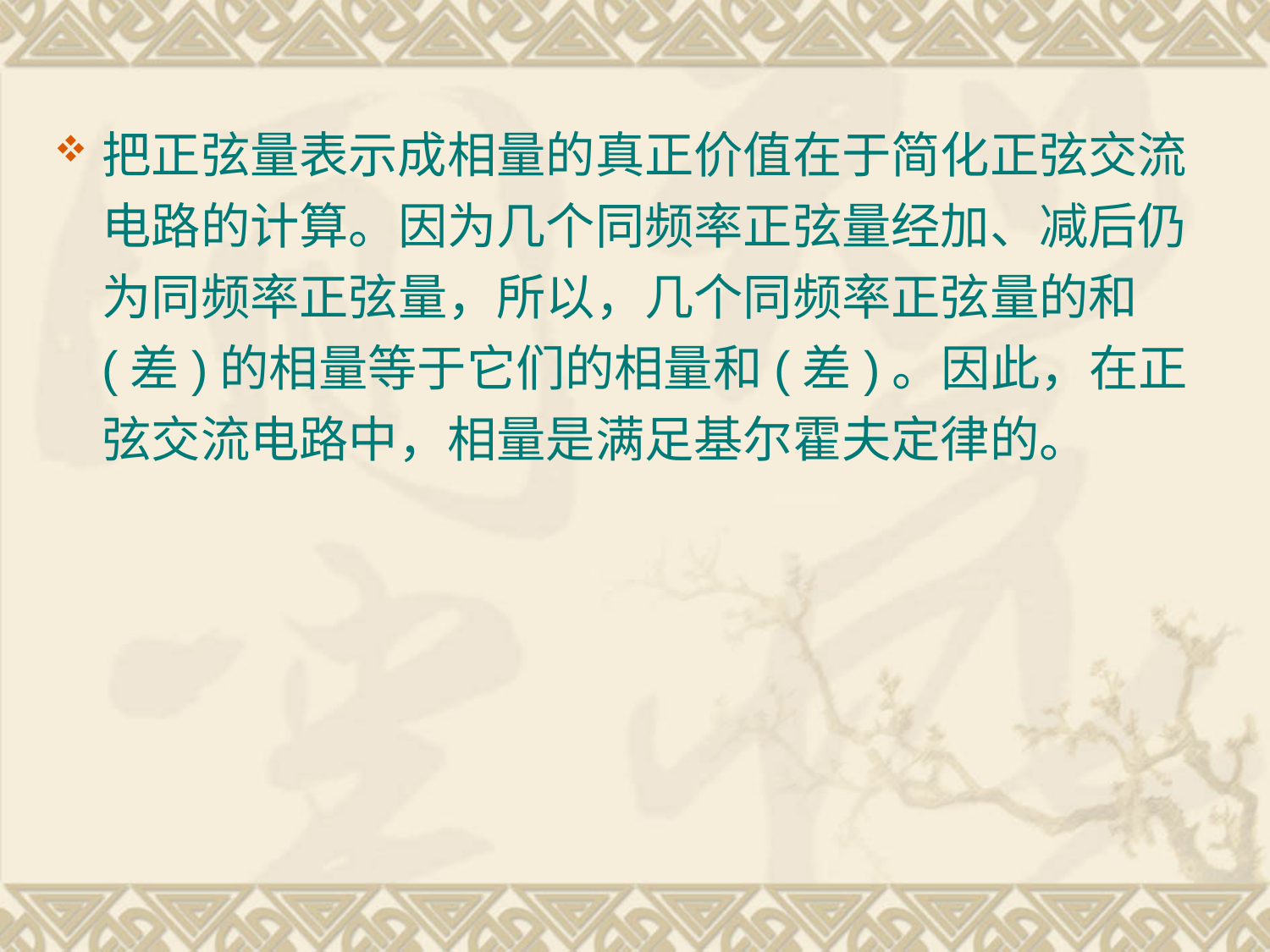

把正弦量表示成相量的真正价值在于简化正弦交流电路的计算。因为几个同频率正弦量经加、减后仍为同频率正弦量，所以，几个同频率正弦量的和(差)的相量等于它们的相量和(差)。因此，在正弦交流电路中，相量是满足基尔霍夫定律的。